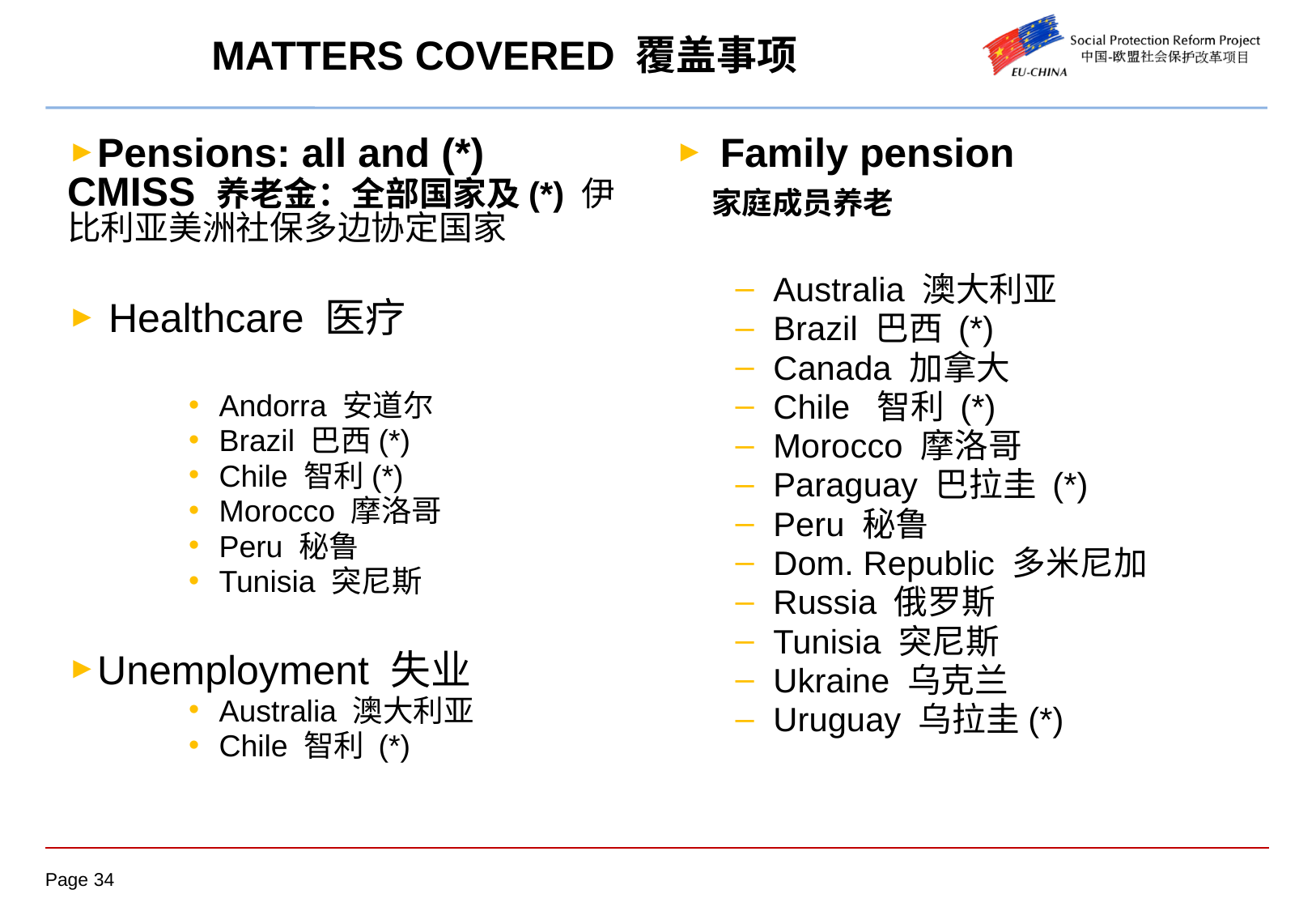

# MATTERS COVERED 覆盖事项
Pensions: all and (*)  CMISS 养老金：全部国家及(*) 伊比利亚美洲社保多边协定国家

 Healthcare 医疗

Andorra 安道尔
Brazil 巴西(*)
Chile 智利(*)
Morocco 摩洛哥
Peru 秘鲁
Tunisia 突尼斯

Unemployment 失业
Australia 澳大利亚
Chile 智利 (*)
Family pension
   家庭成员养老

Australia 澳大利亚
Brazil 巴西 (*)
Canada 加拿大
Chile  智利 (*)
Morocco 摩洛哥
Paraguay 巴拉圭 (*)
Peru 秘鲁
Dom. Republic 多米尼加
Russia 俄罗斯
Tunisia 突尼斯
Ukraine 乌克兰
Uruguay 乌拉圭(*)